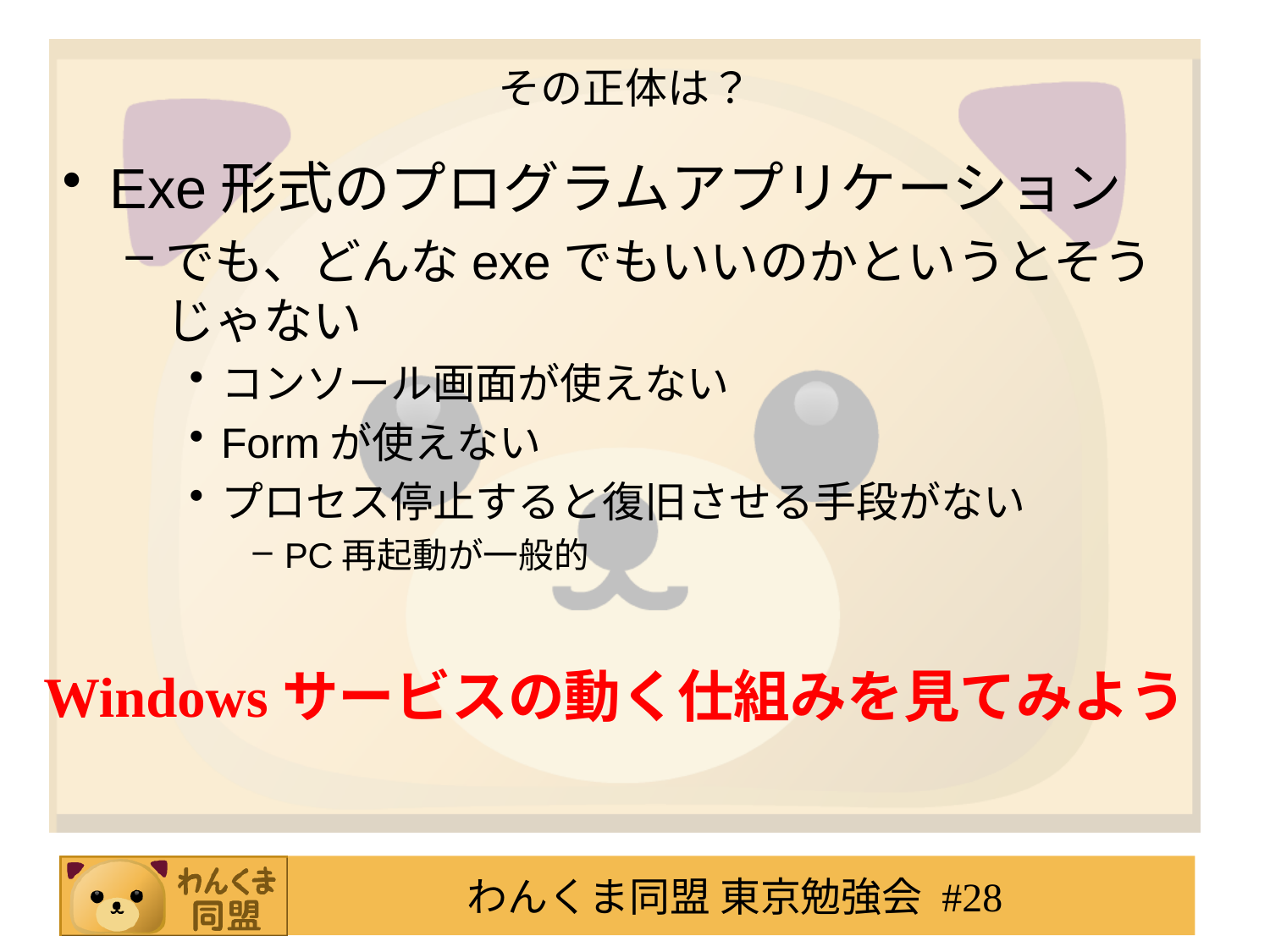

# その正体は？
Exe形式のプログラムアプリケーション
でも、どんなexeでもいいのかというとそうじゃない
コンソール画面が使えない
Formが使えない
プロセス停止すると復旧させる手段がない
PC再起動が一般的
Windowsサービスの動く仕組みを見てみよう